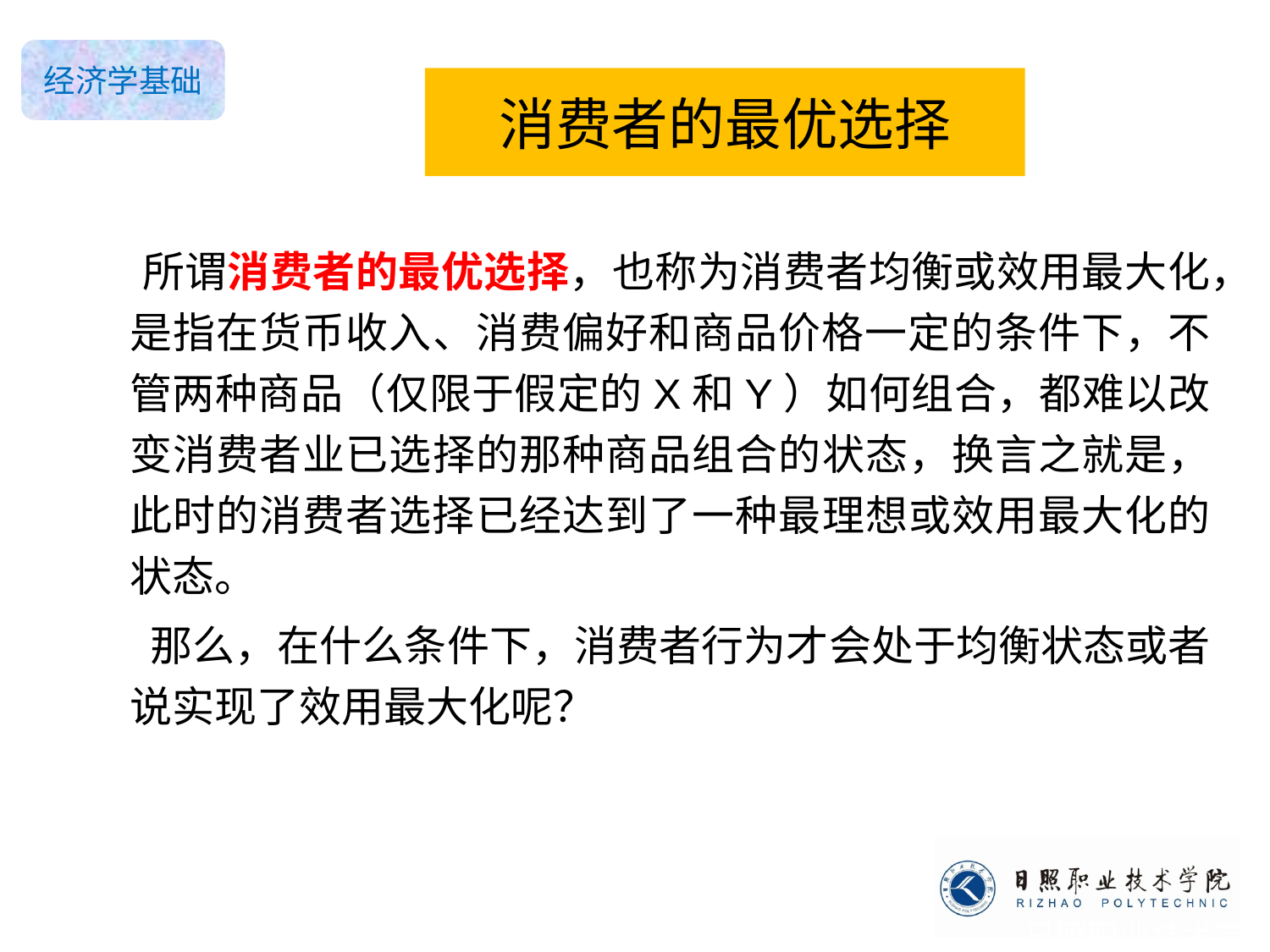

# 消费者的最优选择
     所谓消费者的最优选择，也称为消费者均衡或效用最大化，是指在货币收入、消费偏好和商品价格一定的条件下，不管两种商品（仅限于假定的X和Y）如何组合，都难以改变消费者业已选择的那种商品组合的状态，换言之就是，此时的消费者选择已经达到了一种最理想或效用最大化的状态。
      那么，在什么条件下，消费者行为才会处于均衡状态或者说实现了效用最大化呢？

日照职业技术学院
《经济学基础》